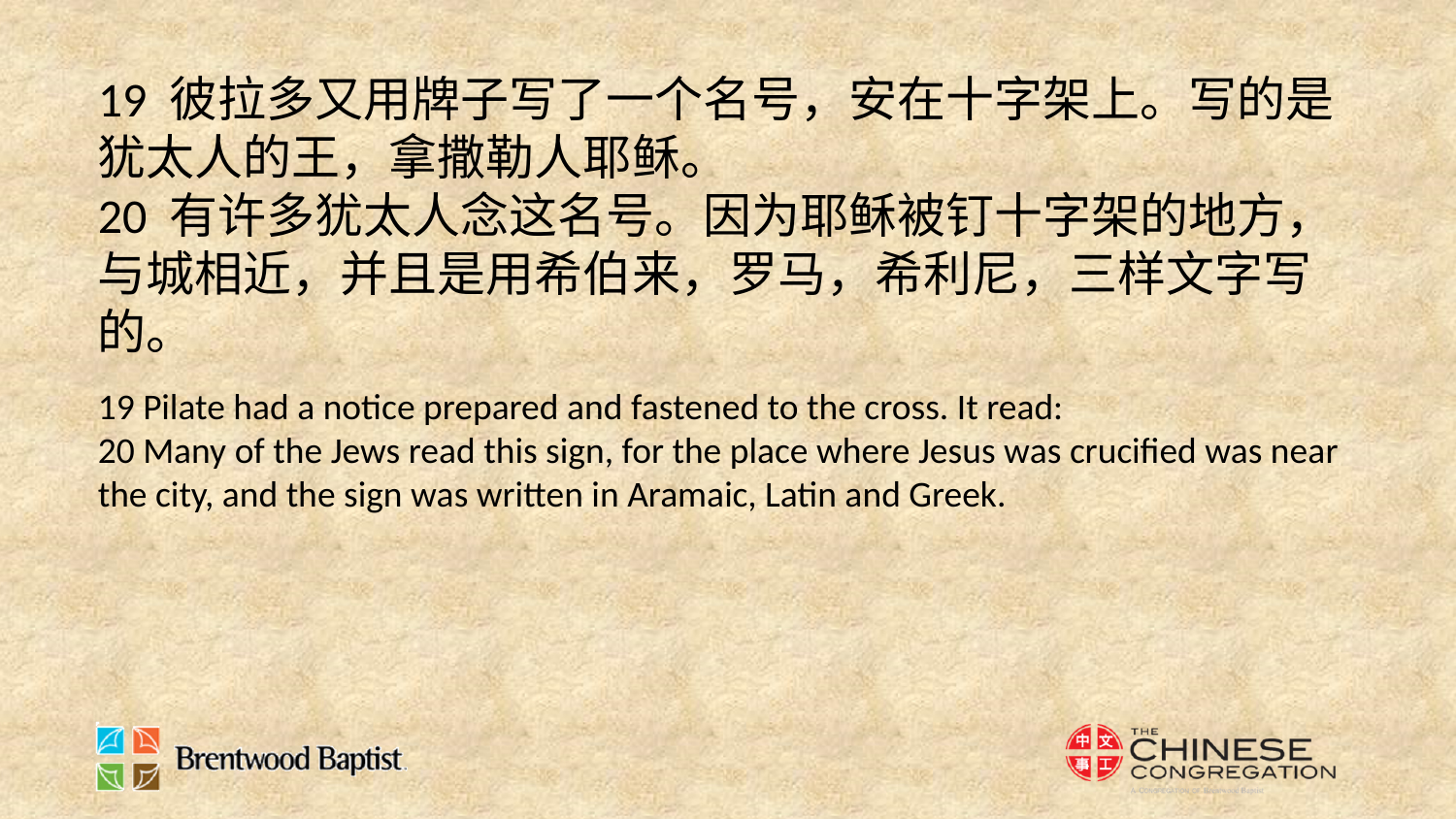

19 彼拉多又用牌子写了一个名号，安在十字架上。写的是犹太人的王，拿撒勒人耶稣。
20 有许多犹太人念这名号。因为耶稣被钉十字架的地方，与城相近，并且是用希伯来，罗马，希利尼，三样文字写的。

19 Pilate had a notice prepared and fastened to the cross. It read:
20 Many of the Jews read this sign, for the place where Jesus was crucified was near the city, and the sign was written in Aramaic, Latin and Greek.